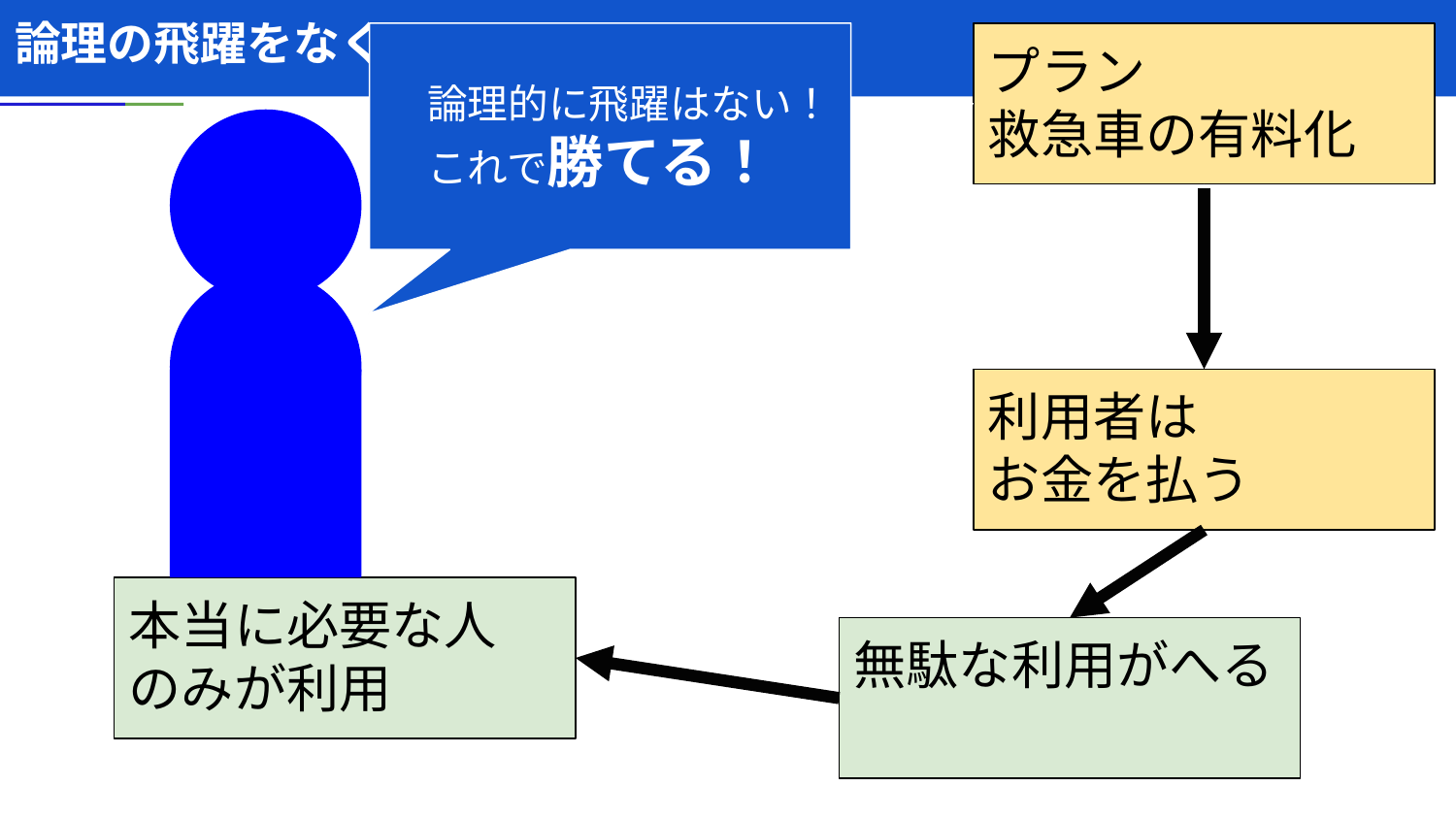

論理の飛躍をなくす
プラン
救急車の有料化
論理的に飛躍はない！
これで勝てる！

利用者は
お金を払う
本当に必要な人
のみが利用
無駄な利用がへる